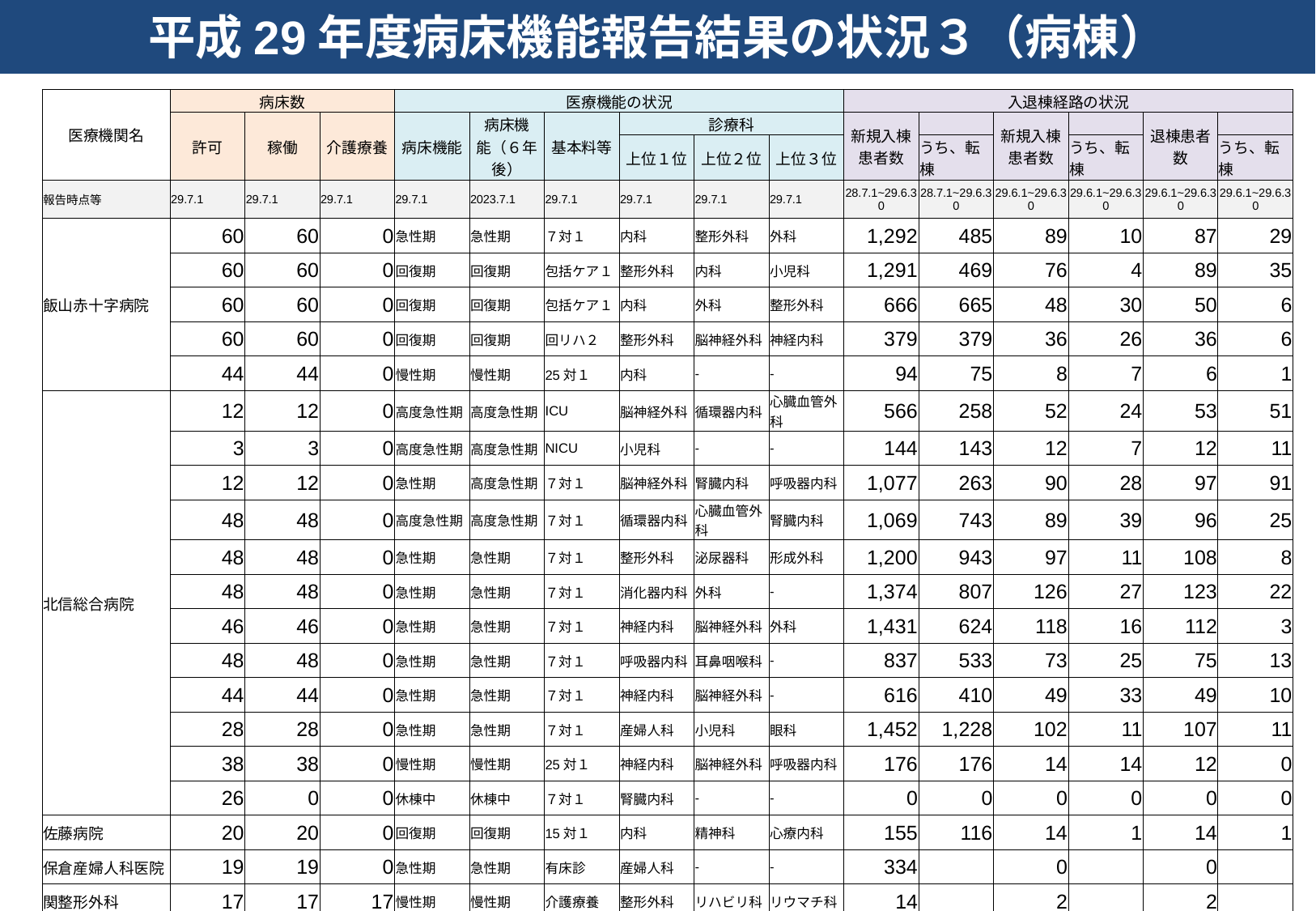

平成29年度病床機能報告結果の状況３（病棟）
| 医療機関名 | 病床数 |  |  | 医療機能の状況 |  |  |  |  |  | 入退棟経路の状況 |  |  |  |  |  |
| --- | --- | --- | --- | --- | --- | --- | --- | --- | --- | --- | --- | --- | --- | --- | --- |
|  | 許可 | 稼働 | 介護療養 | 病床機能 | 病床機 能（６年後） | 基本料等 | 診療科 |  |  | 新規入棟患者数 |  | 新規入棟患者数 |  | 退棟患者数 |  |
|  |  |  |  |  |  |  | 上位１位 | 上位２位 | 上位３位 |  | うち、転棟 |  | うち、転棟 |  | うち、転棟 |
| 報告時点等 | 29.7.1 | 29.7.1 | 29.7.1 | 29.7.1 | 2023.7.1 | 29.7.1 | 29.7.1 | 29.7.1 | 29.7.1 | 28.7.1~29.6.30 | 28.7.1~29.6.30 | 29.6.1~29.6.30 | 29.6.1~29.6.30 | 29.6.1~29.6.30 | 29.6.1~29.6.30 |
| 飯山赤十字病院 | 60 | 60 | 0 | 急性期 | 急性期 | ７対１ | 内科 | 整形外科 | 外科 | 1,292 | 485 | 89 | 10 | 87 | 29 |
|  | 60 | 60 | 0 | 回復期 | 回復期 | 包括ケア１ | 整形外科 | 内科 | 小児科 | 1,291 | 469 | 76 | 4 | 89 | 35 |
|  | 60 | 60 | 0 | 回復期 | 回復期 | 包括ケア１ | 内科 | 外科 | 整形外科 | 666 | 665 | 48 | 30 | 50 | 6 |
|  | 60 | 60 | 0 | 回復期 | 回復期 | 回リハ２ | 整形外科 | 脳神経外科 | 神経内科 | 379 | 379 | 36 | 26 | 36 | 6 |
|  | 44 | 44 | 0 | 慢性期 | 慢性期 | 25対１ | 内科 | - | - | 94 | 75 | 8 | 7 | 6 | 1 |
| 北信総合病院 | 12 | 12 | 0 | 高度急性期 | 高度急性期 | ICU | 脳神経外科 | 循環器内科 | 心臓血管外科 | 566 | 258 | 52 | 24 | 53 | 51 |
|  | 3 | 3 | 0 | 高度急性期 | 高度急性期 | NICU | 小児科 | - | - | 144 | 143 | 12 | 7 | 12 | 11 |
|  | 12 | 12 | 0 | 急性期 | 高度急性期 | ７対１ | 脳神経外科 | 腎臓内科 | 呼吸器内科 | 1,077 | 263 | 90 | 28 | 97 | 91 |
|  | 48 | 48 | 0 | 高度急性期 | 高度急性期 | ７対１ | 循環器内科 | 心臓血管外科 | 腎臓内科 | 1,069 | 743 | 89 | 39 | 96 | 25 |
|  | 48 | 48 | 0 | 急性期 | 急性期 | ７対１ | 整形外科 | 泌尿器科 | 形成外科 | 1,200 | 943 | 97 | 11 | 108 | 8 |
|  | 48 | 48 | 0 | 急性期 | 急性期 | ７対１ | 消化器内科 | 外科 | - | 1,374 | 807 | 126 | 27 | 123 | 22 |
|  | 46 | 46 | 0 | 急性期 | 急性期 | ７対１ | 神経内科 | 脳神経外科 | 外科 | 1,431 | 624 | 118 | 16 | 112 | 3 |
|  | 48 | 48 | 0 | 急性期 | 急性期 | ７対１ | 呼吸器内科 | 耳鼻咽喉科 | - | 837 | 533 | 73 | 25 | 75 | 13 |
|  | 44 | 44 | 0 | 急性期 | 急性期 | ７対１ | 神経内科 | 脳神経外科 | - | 616 | 410 | 49 | 33 | 49 | 10 |
|  | 28 | 28 | 0 | 急性期 | 急性期 | ７対１ | 産婦人科 | 小児科 | 眼科 | 1,452 | 1,228 | 102 | 11 | 107 | 11 |
|  | 38 | 38 | 0 | 慢性期 | 慢性期 | 25対１ | 神経内科 | 脳神経外科 | 呼吸器内科 | 176 | 176 | 14 | 14 | 12 | 0 |
|  | 26 | 0 | 0 | 休棟中 | 休棟中 | ７対１ | 腎臓内科 | - | - | 0 | 0 | 0 | 0 | 0 | 0 |
| 佐藤病院 | 20 | 20 | 0 | 回復期 | 回復期 | 15対１ | 内科 | 精神科 | 心療内科 | 155 | 116 | 14 | 1 | 14 | 1 |
| 保倉産婦人科医院 | 19 | 19 | 0 | 急性期 | 急性期 | 有床診 | 産婦人科 | - | - | 334 |  | 0 |  | 0 |  |
| 関整形外科 | 17 | 17 | 17 | 慢性期 | 慢性期 | 介護療養 | 整形外科 | リハビリ科 | リウマチ科 | 14 |  | 2 |  | 2 |  |